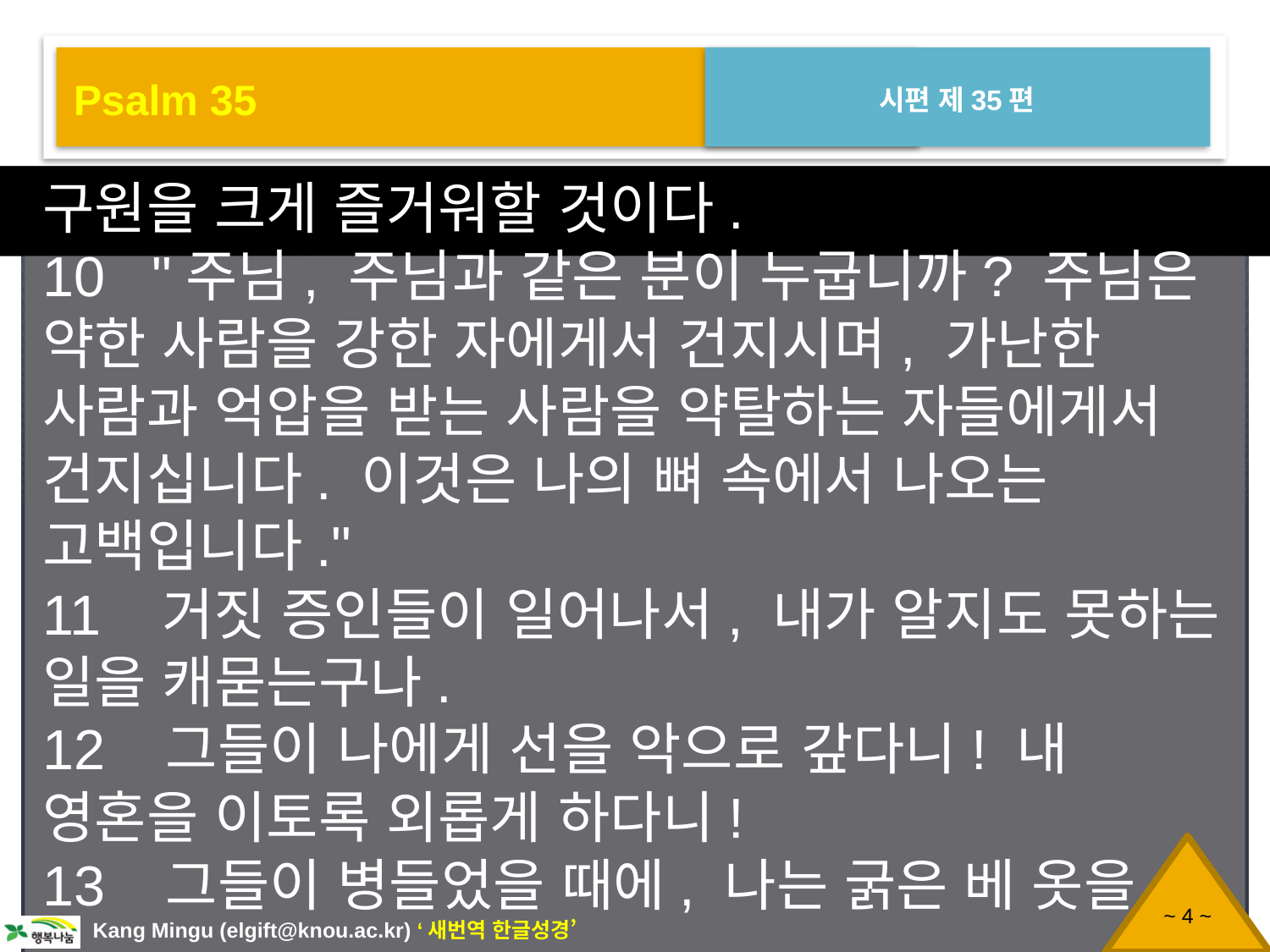

Psalm 35
시편 제35편
구원을 크게 즐거워할 것이다.
10   "주님, 주님과 같은 분이 누굽니까? 주님은 약한 사람을 강한 자에게서 건지시며, 가난한 사람과 억압을 받는 사람을 약탈하는 자들에게서 건지십니다. 이것은 나의 뼈 속에서 나오는 고백입니다."
11   거짓 증인들이 일어나서, 내가 알지도 못하는 일을 캐묻는구나.
12   그들이 나에게 선을 악으로 갚다니! 내 영혼을 이토록 외롭게 하다니!
13   그들이 병들었을 때에, 나는 굵은 베 옷을